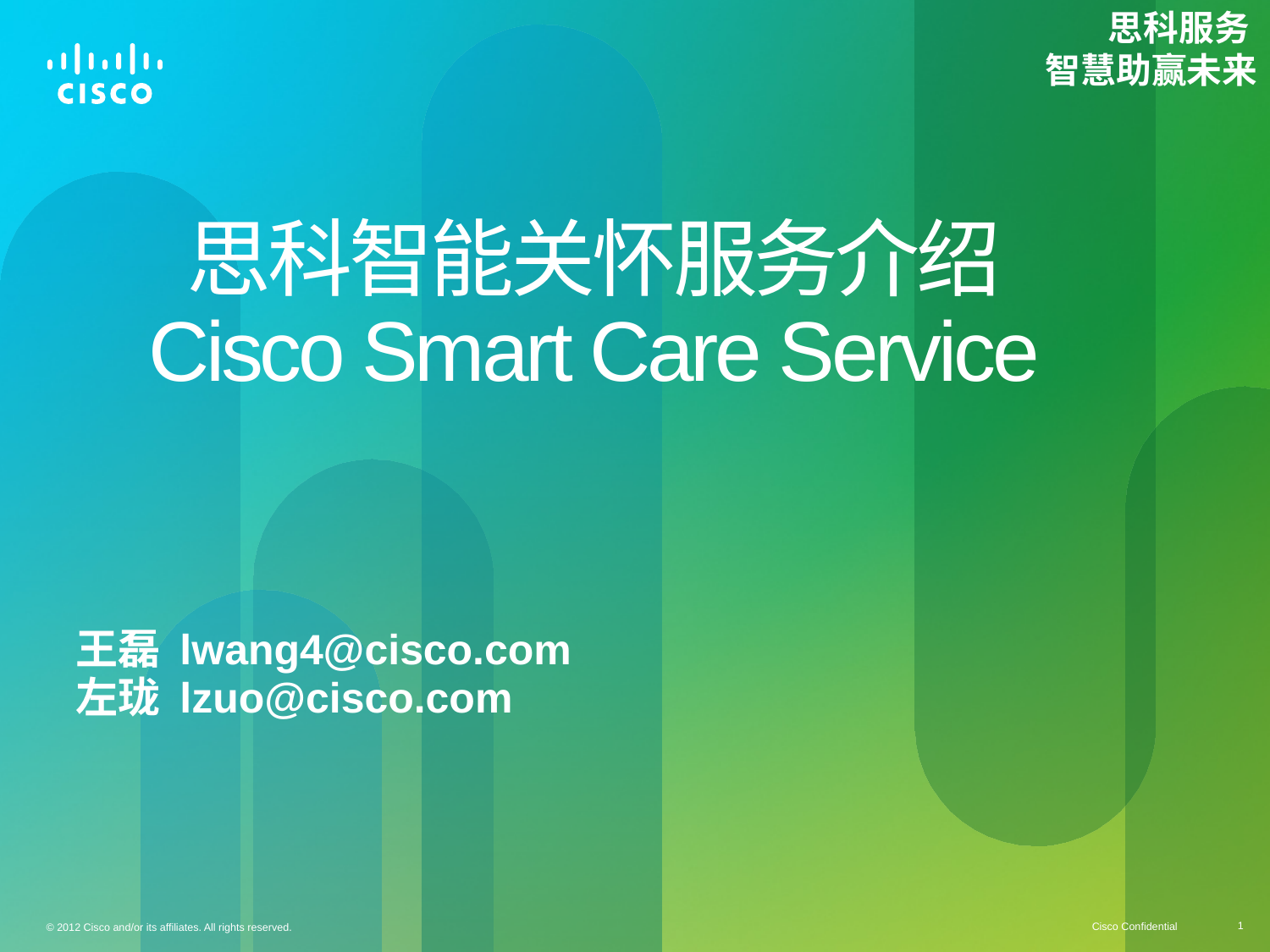

思科服务
智慧助赢未来
# 思科智能关怀服务介绍 Cisco Smart Care Service
王磊 lwang4@cisco.com
左珑 lzuo@cisco.com